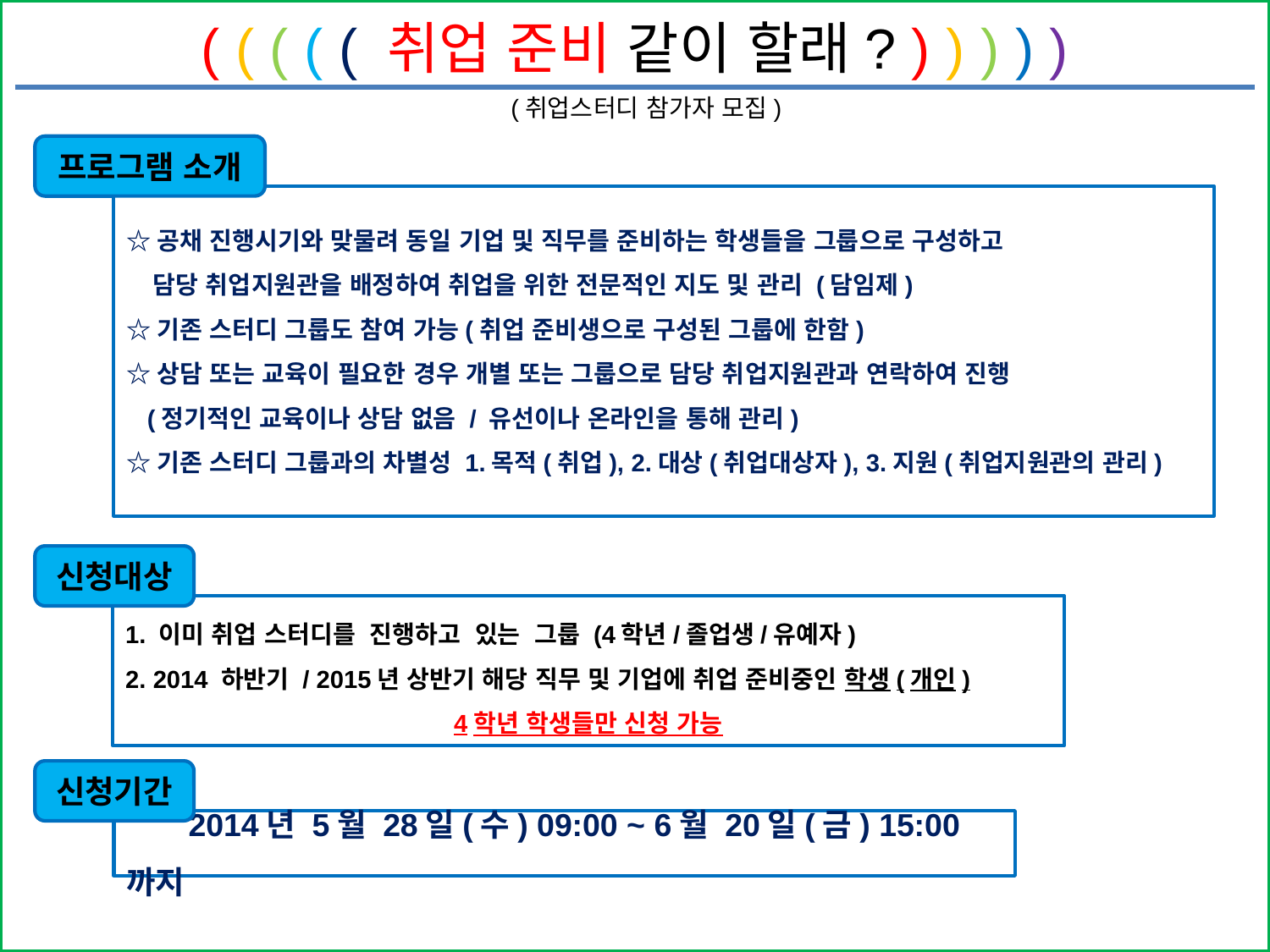

( ( ( ( ( 취업 준비 같이 할래? ) ) ) ) )
(취업스터디 참가자 모집)
프로그램 소개

☆공채 진행시기와 맞물려 동일 기업 및 직무를 준비하는 학생들을 그룹으로 구성하고
   담당 취업지원관을 배정하여 취업을 위한 전문적인 지도 및 관리 (담임제)
☆기존 스터디 그룹도 참여 가능(취업 준비생으로 구성된 그룹에 한함)
☆상담 또는 교육이 필요한 경우 개별 또는 그룹으로 담당 취업지원관과 연락하여 진행
   (정기적인 교육이나 상담 없음 / 유선이나 온라인을 통해 관리)
☆기존 스터디 그룹과의 차별성 1.목적(취업), 2.대상(취업대상자), 3.지원(취업지원관의 관리)

신청대상
1. 이미 취업 스터디를  진행하고  있는  그룹 (4학년/졸업생/유예자)
2. 2014 하반기 / 2015년 상반기 해당 직무 및 기업에 취업 준비중인 학생(개인)
4학년 학생들만 신청 가능
신청기간
       2014년 5월 28일(수) 09:00 ~ 6월 20일(금) 15:00까지